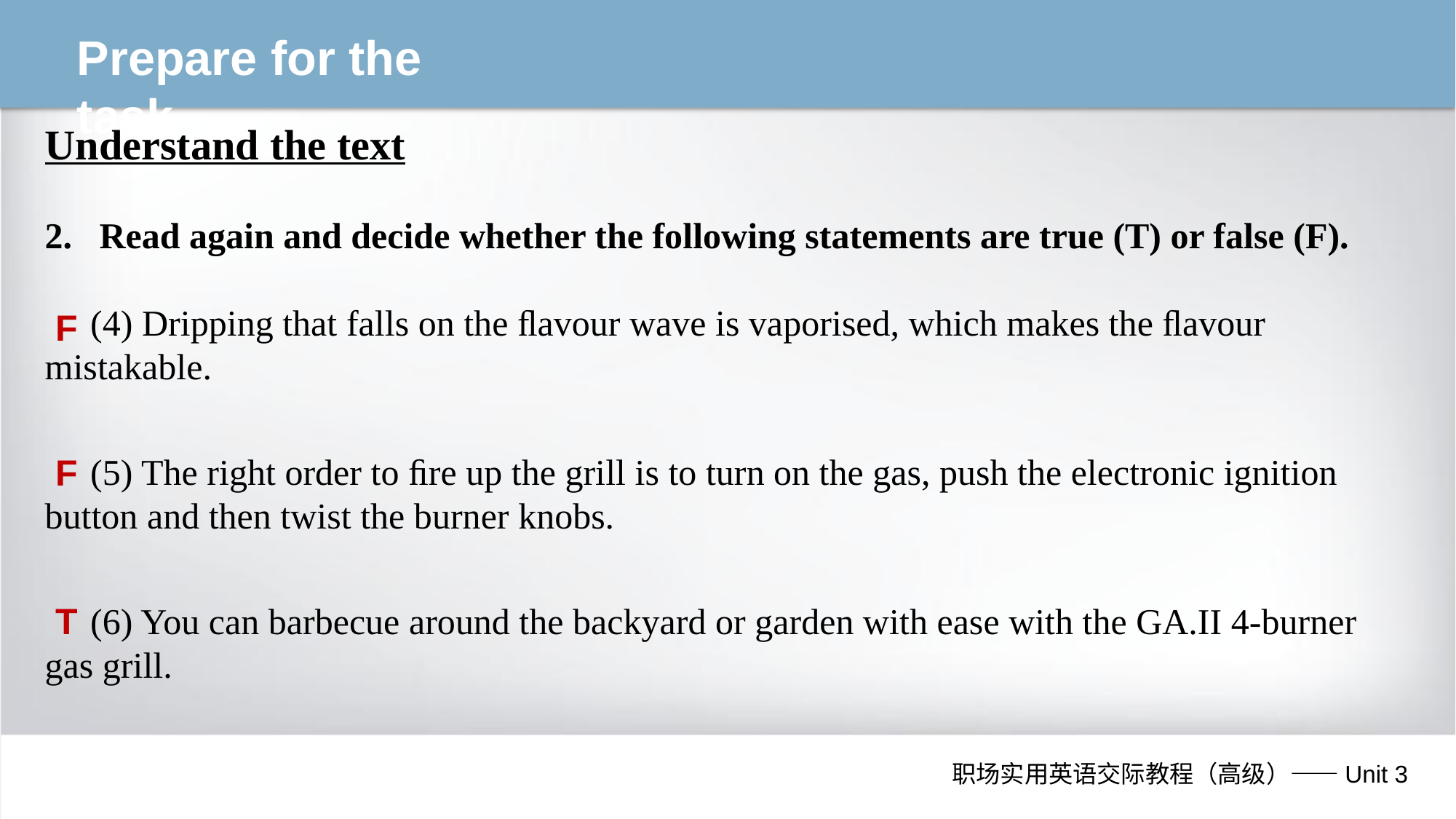

Prepare for the task
Understand the text

Read again and decide whether the following statements are true (T) or false (F).

     (4) Dripping that falls on the ﬂavour wave is vaporised, which makes the ﬂavour mistakable.

     (5) The right order to ﬁre up the grill is to turn on the gas, push the electronic ignition button and then twist the burner knobs.

     (6) You can barbecue around the backyard or garden with ease with the GA.II 4-burner gas grill.
F
F
T
职场实用英语交际教程（高级）——Unit 3